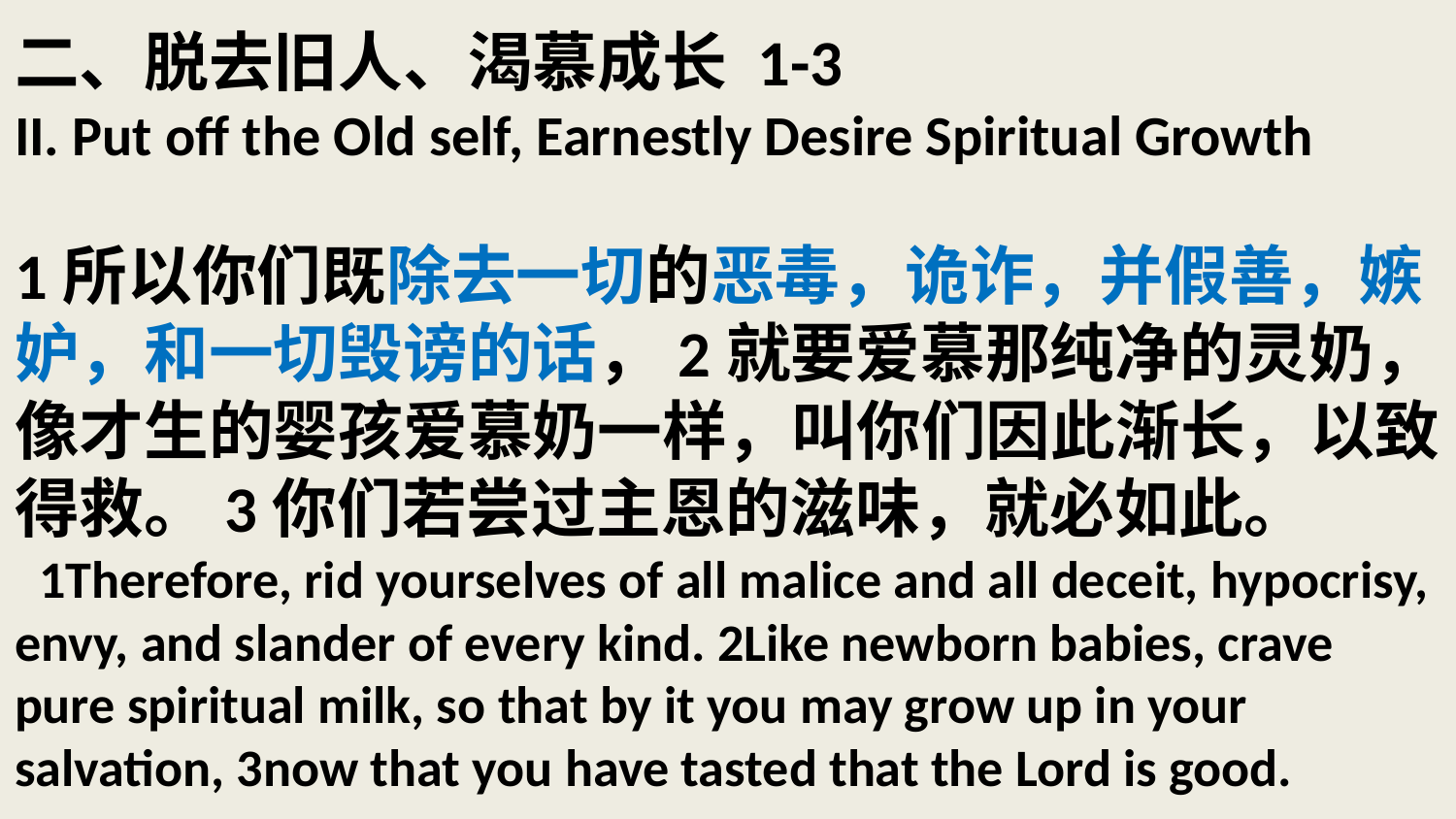

# 二、脱去旧人、渴慕成长 1-3 II. Put off the Old self, Earnestly Desire Spiritual Growth 1所以你们既除去一切的恶毒，诡诈，并假善，嫉妒，和一切毁谤的话，2就要爱慕那纯净的灵奶，像才生的婴孩爱慕奶一样，叫你们因此渐长，以致得救。3你们若尝过主恩的滋味，就必如此。 1Therefore, rid yourselves of all malice and all deceit, hypocrisy, envy, and slander of every kind. 2Like newborn babies, crave pure spiritual milk, so that by it you may grow up in your salvation, 3now that you have tasted that the Lord is good.